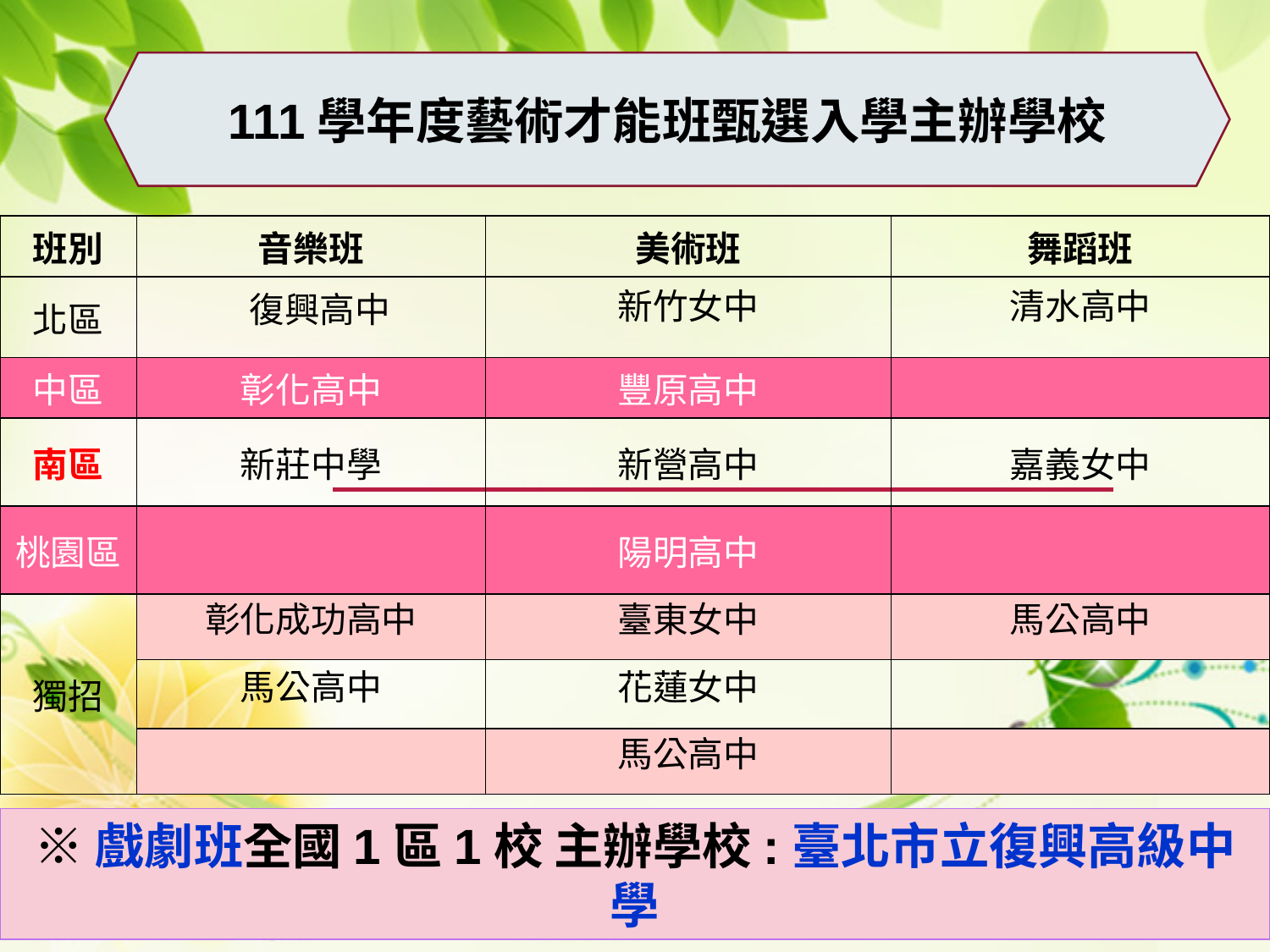

111學年度藝術才能班甄選入學主辦學校
| 班別 | 音樂班 | 美術班 | 舞蹈班 |
| --- | --- | --- | --- |
| 北區 | 復興高中 | 新竹女中 | 清水高中 |
| 中區 | 彰化高中 | 豐原高中 |  |
| 南區 | 新莊中學 | 新營高中 | 嘉義女中 |
| 桃園區 |  | 陽明高中 |  |
| 獨招 | 彰化成功高中 | 臺東女中 | 馬公高中 |
|  | 馬公高中 | 花蓮女中 |  |
|  |  | 馬公高中 |  |
※戲劇班全國1區1校 主辦學校:臺北市立復興高級中學